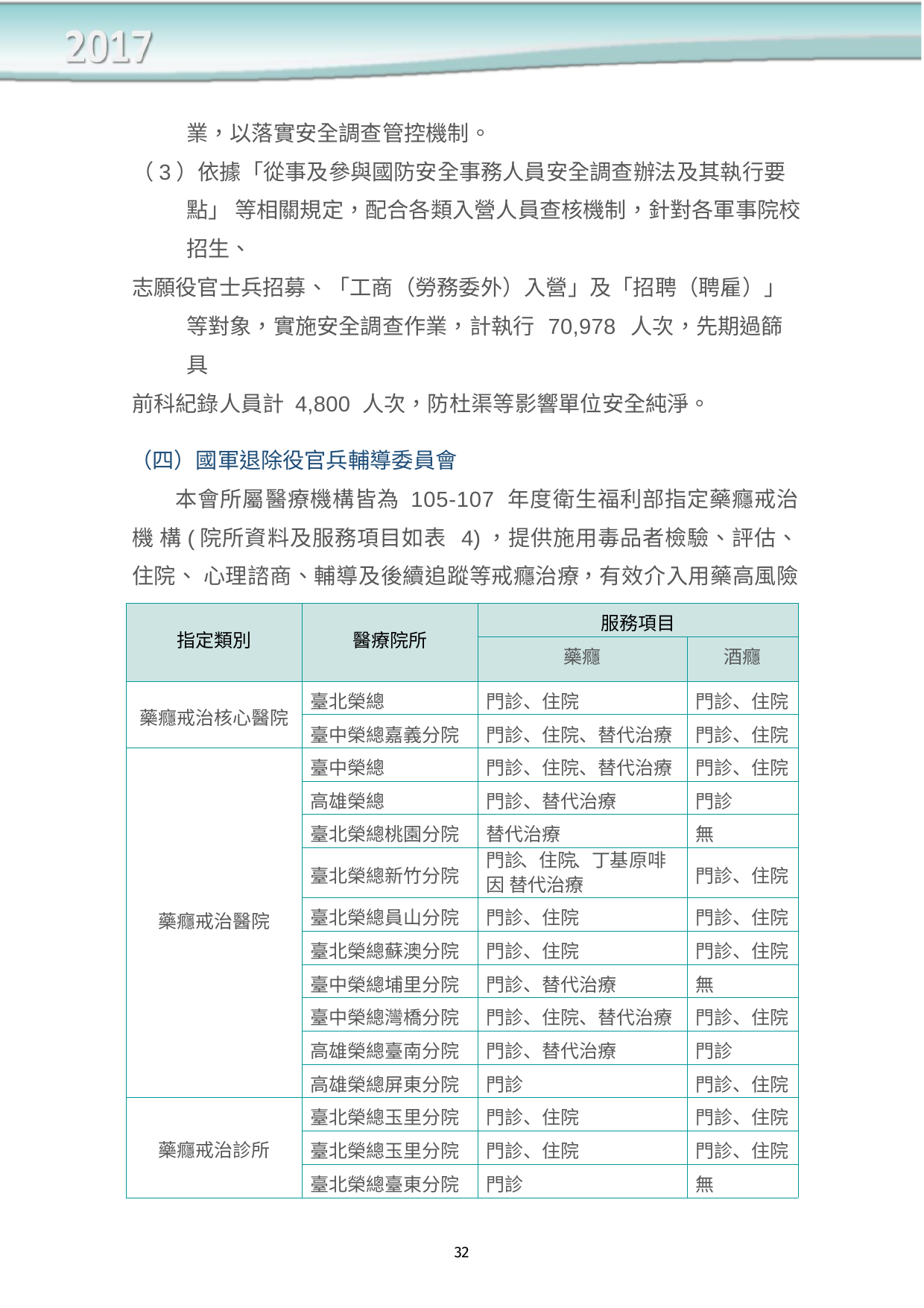

業，以落實安全調查管控機制。
（3）依據「從事及參與國防安全事務人員安全調查辦法及其執行要點」 等相關規定，配合各類入營人員查核機制，針對各軍事院校招生、
志願役官士兵招募、「工商（勞務委外）入營」及「招聘（聘雇）」 等對象，實施安全調查作業，計執行 70,978 人次，先期過篩具
前科紀錄人員計 4,800 人次，防杜渠等影響單位安全純淨。

（四）國軍退除役官兵輔導委員會
本會所屬醫療機構皆為 105-107 年度衛生福利部指定藥癮戒治機 構(院所資料及服務項目如表 4)，提供施用毒品者檢驗、評估、住院、 心理諮商、輔導及後續追蹤等戒癮治療，有效介入用藥高風險輔導，建 構拒毒諮詢網路。
表 4：榮民醫療體系介入戒除藥、酒癮體系表
| 指定類別 | 醫療院所 | 服務項目 |  |
| --- | --- | --- | --- |
|  |  | 藥癮 | 酒癮 |
| 藥癮戒治核心醫院 | 臺北榮總 | 門診、住院 | 門診、住院 |
|  | 臺中榮總嘉義分院 | 門診、住院、替代治療 | 門診、住院 |
| 藥癮戒治醫院 | 臺中榮總 | 門診、住院、替代治療 | 門診、住院 |
|  | 高雄榮總 | 門診、替代治療 | 門診 |
|  | 臺北榮總桃園分院 | 替代治療 | 無 |
|  | 臺北榮總新竹分院 | 門診、住院、丁基原啡因 替代治療 | 門診、住院 |
|  | 臺北榮總員山分院 | 門診、住院 | 門診、住院 |
|  | 臺北榮總蘇澳分院 | 門診、住院 | 門診、住院 |
|  | 臺中榮總埔里分院 | 門診、替代治療 | 無 |
|  | 臺中榮總灣橋分院 | 門診、住院、替代治療 | 門診、住院 |
|  | 高雄榮總臺南分院 | 門診、替代治療 | 門診 |
|  | 高雄榮總屏東分院 | 門診 | 門診、住院 |
| 藥癮戒治診所 | 臺北榮總玉里分院 | 門診、住院 | 門診、住院 |
|  | 臺北榮總玉里分院 | 門診、住院 | 門診、住院 |
|  | 臺北榮總臺東分院 | 門診 | 無 |
32